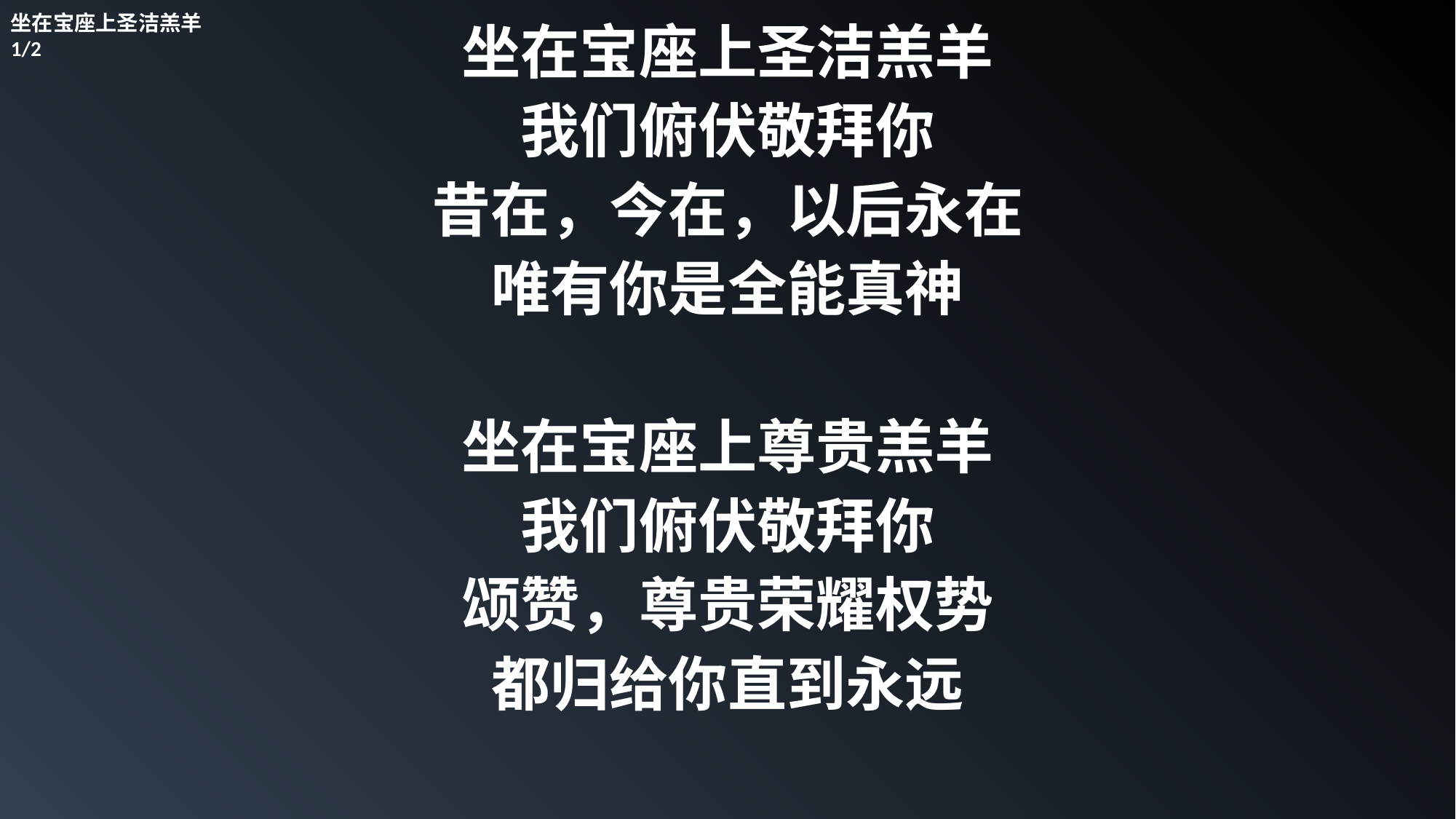

坐在宝座上圣洁羔羊1/2
坐在宝座上圣洁羔羊
我们俯伏敬拜你
昔在，今在，以后永在
唯有你是全能真神

坐在宝座上尊贵羔羊
我们俯伏敬拜你
颂赞，尊贵荣耀权势
都归给你直到永远